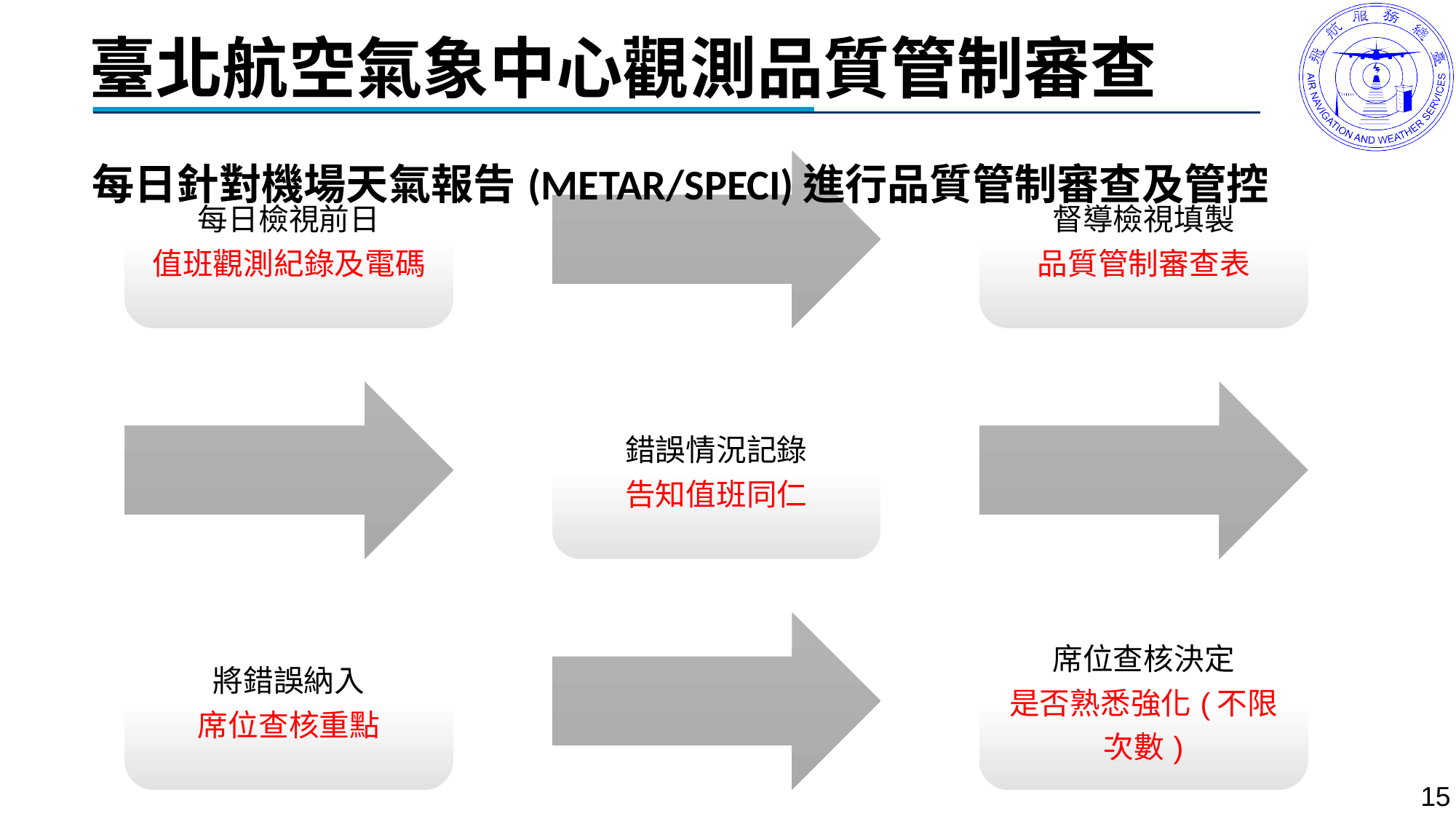

# 臺北航空氣象中心觀測品質管制審查
每日針對機場天氣報告(METAR/SPECI)進行品質管制審查及管控
每日檢視前日
值班觀測紀錄及電碼
督導檢視填製
品質管制審查表
錯誤情況記錄
告知值班同仁
將錯誤納入
席位查核重點
席位查核決定
是否熟悉強化(不限次數)
15